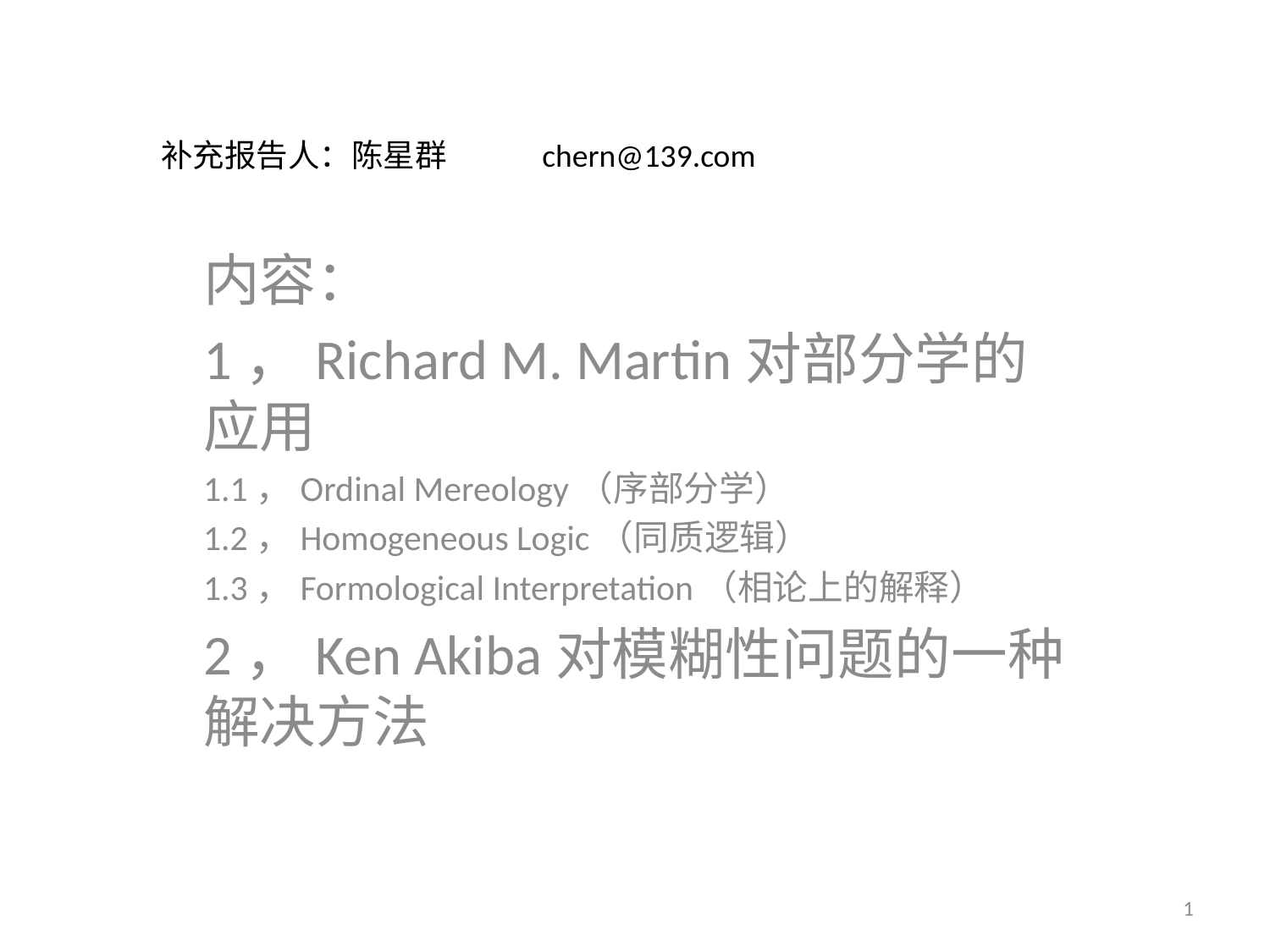

补充报告人：陈星群	chern@139.com
内容：
1，Richard M. Martin对部分学的应用
1.1，Ordinal Mereology（序部分学）
1.2，Homogeneous Logic（同质逻辑）
1.3，Formological Interpretation（相论上的解释）
2，Ken Akiba对模糊性问题的一种解决方法
1